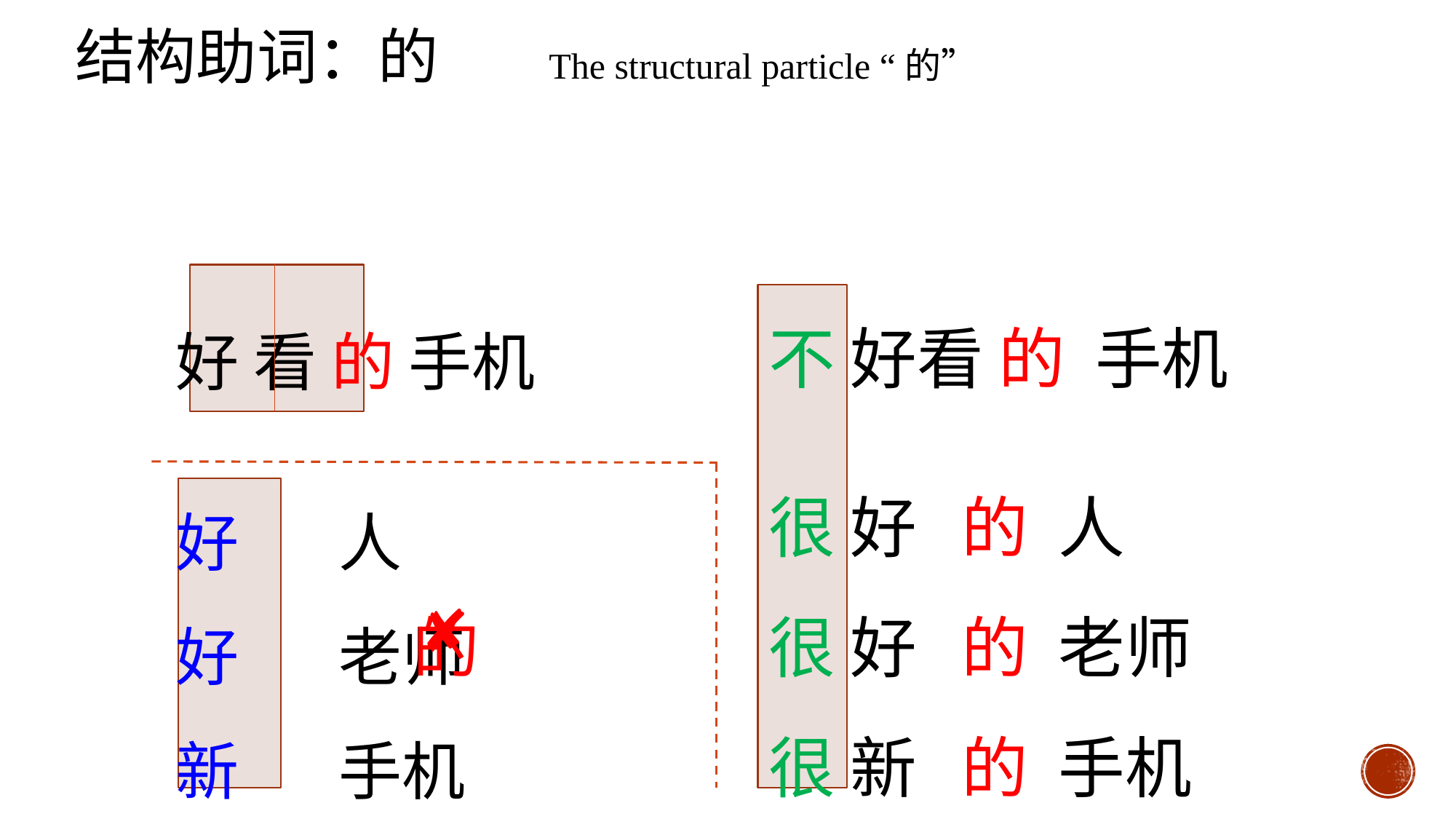

结构助词：的       The structural particle “的”

  好 看 的 手机

  好       人
  好       老师
  新       手机
不 好看 的  手机

很 好   的  人
很 好   的  老师
很 新   的  手机

的
✘